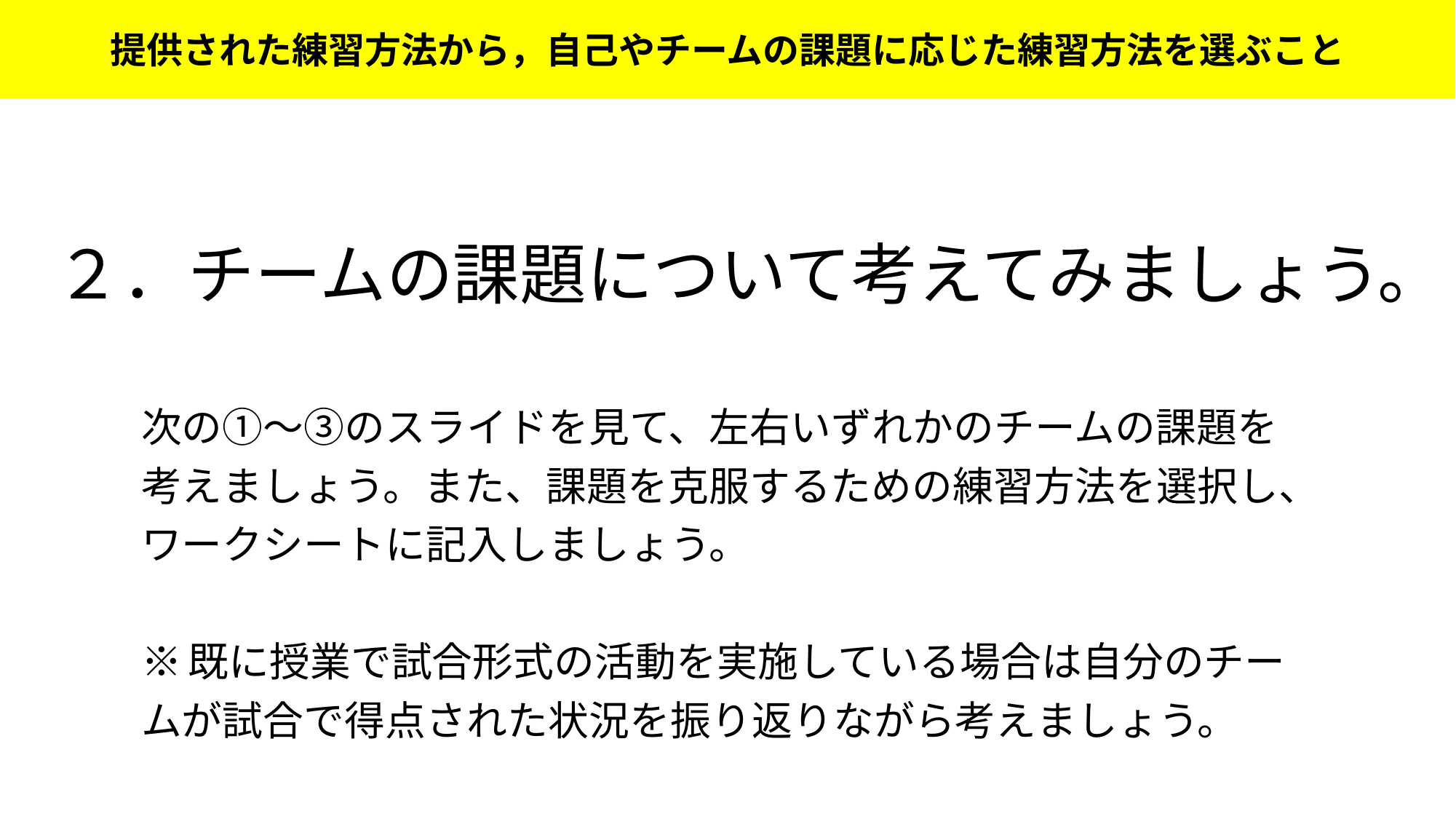

提供された練習方法から，自己やチームの課題に応じた練習方法を選ぶこと
# ２．チームの課題について考えてみましょう。
次の①～③のスライドを見て、左右いずれかのチームの課題を考えましょう。また、課題を克服するための練習方法を選択し、ワークシートに記入しましょう。

※既に授業で試合形式の活動を実施している場合は自分のチームが試合で得点された状況を振り返りながら考えましょう。